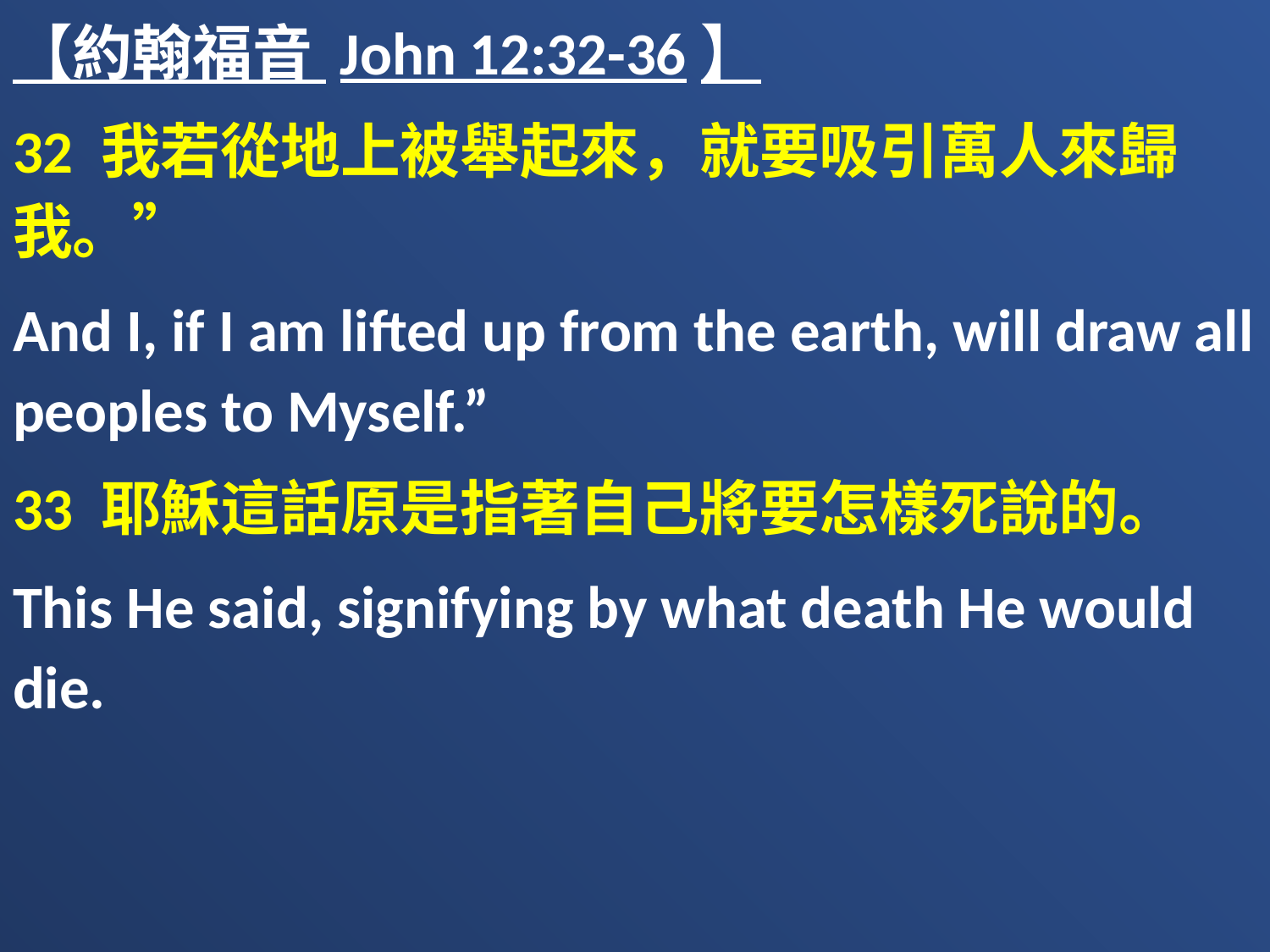

【約翰福音 John 12:32-36】
32 我若從地上被舉起來，就要吸引萬人來歸我。”
And I, if I am lifted up from the earth, will draw all peoples to Myself.”
33 耶穌這話原是指著自己將要怎樣死說的。
This He said, signifying by what death He would die.